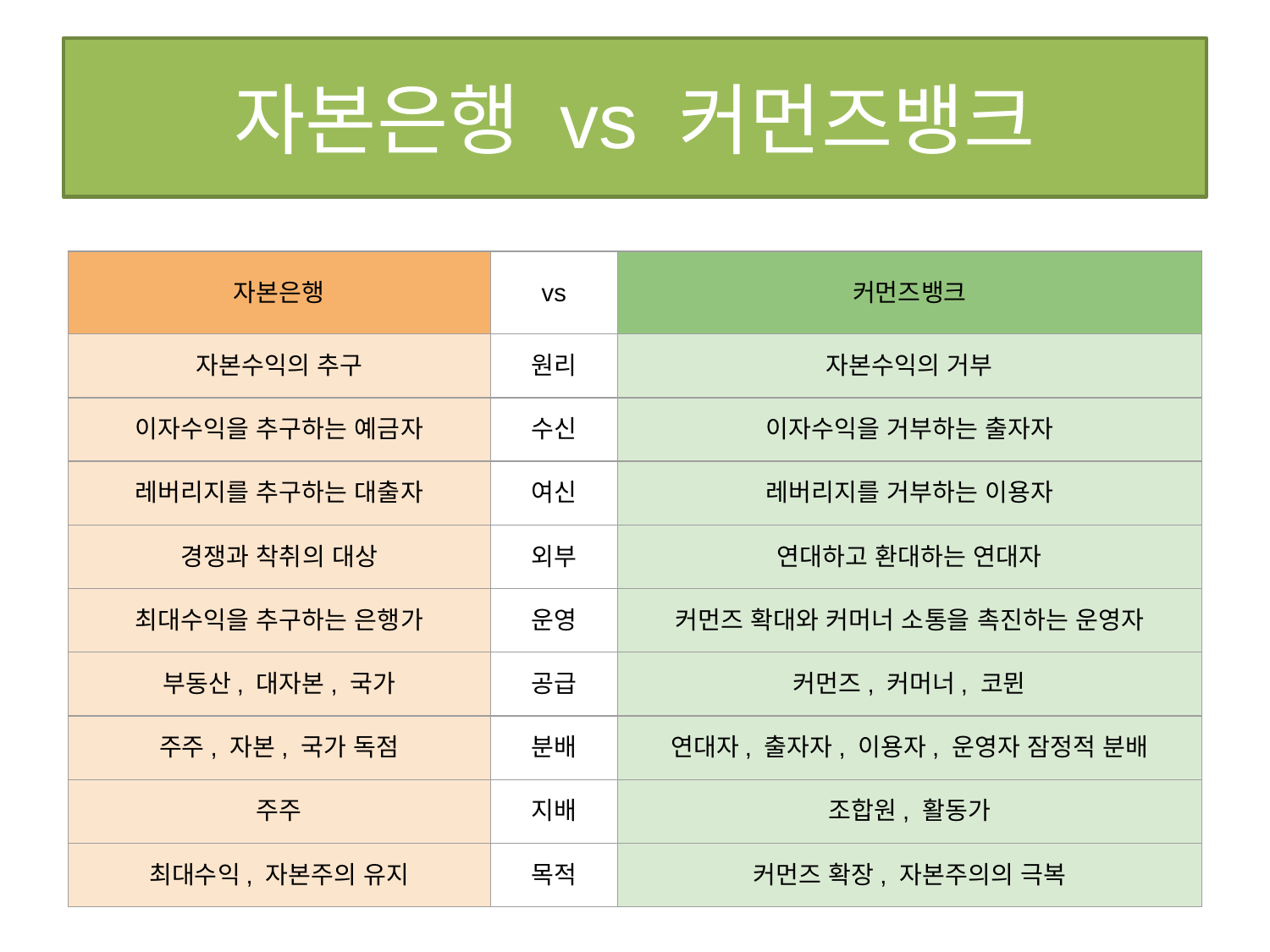

# 자본은행 vs 커먼즈뱅크
| 자본은행 | vs | 커먼즈뱅크 |
| --- | --- | --- |
| 자본수익의 추구 | 원리 | 자본수익의 거부 |
| 이자수익을 추구하는 예금자 | 수신 | 이자수익을 거부하는 출자자 |
| 레버리지를 추구하는 대출자 | 여신 | 레버리지를 거부하는 이용자 |
| 경쟁과 착취의 대상 | 외부 | 연대하고 환대하는 연대자 |
| 최대수익을 추구하는 은행가 | 운영 | 커먼즈 확대와 커머너 소통을 촉진하는 운영자 |
| 부동산, 대자본, 국가 | 공급 | 커먼즈, 커머너, 코뮌 |
| 주주, 자본, 국가 독점 | 분배 | 연대자, 출자자, 이용자, 운영자 잠정적 분배 |
| 주주 | 지배 | 조합원, 활동가 |
| 최대수익, 자본주의 유지 | 목적 | 커먼즈 확장, 자본주의의 극복 |